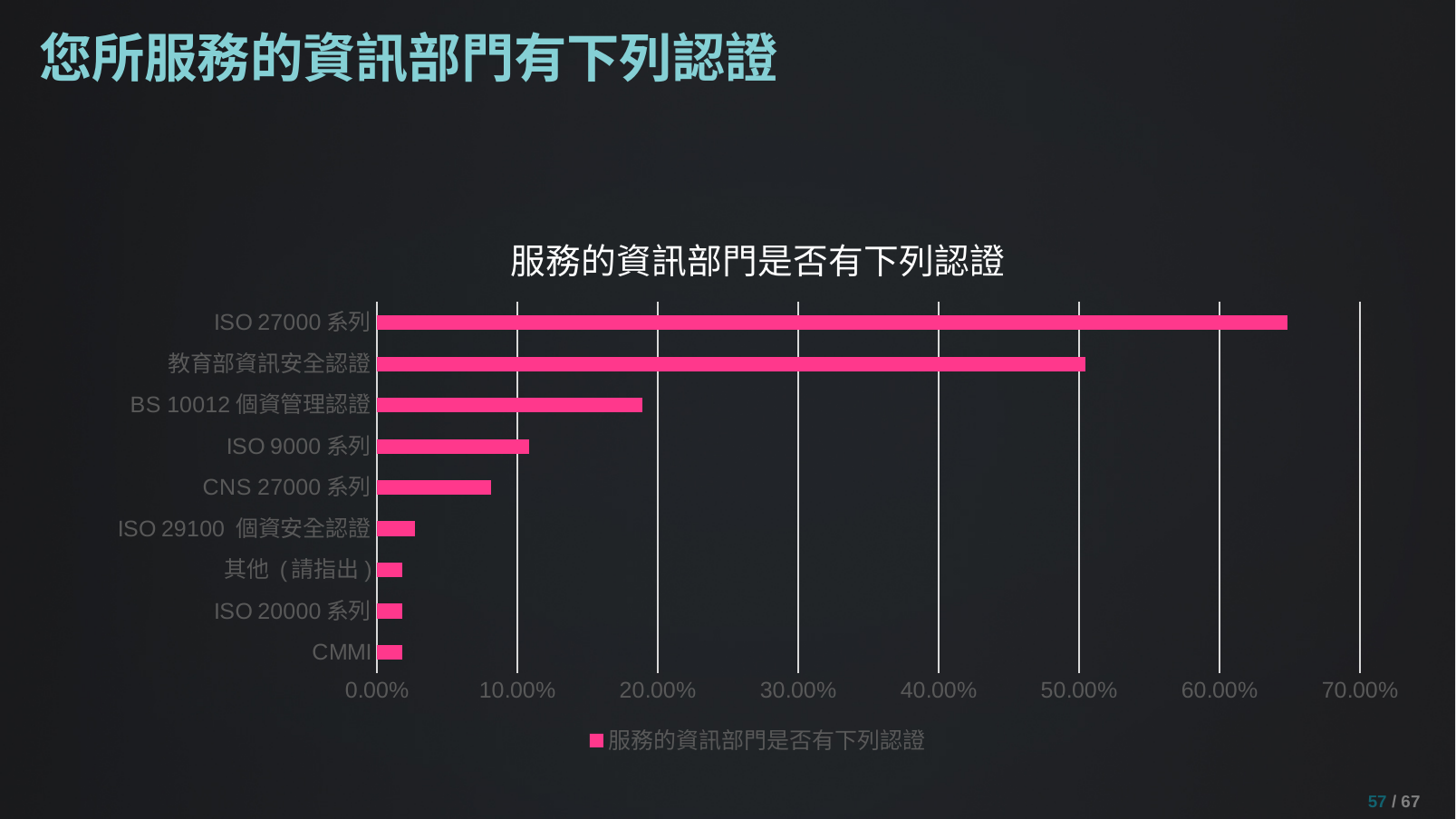

# 您所服務的資訊部門有下列認證

### Chart:

| Category | 服務的資訊部門是否有下列認證 |
|---|---|
| CMMI | 0.018018018018018018 |
| ISO 20000系列 | 0.018018018018018018 |
| 其他 (請指出) | 0.018018018018018018 |
| ISO 29100 個資安全認證 | 0.02702702702702703 |
| CNS 27000系列 | 0.08108108108108109 |
| ISO 9000系列 | 0.10810810810810811 |
| BS 10012個資管理認證 | 0.1891891891891892 |
| 教育部資訊安全認證 | 0.5045045045045045 |
| ISO 27000系列 | 0.6486486486486487 |